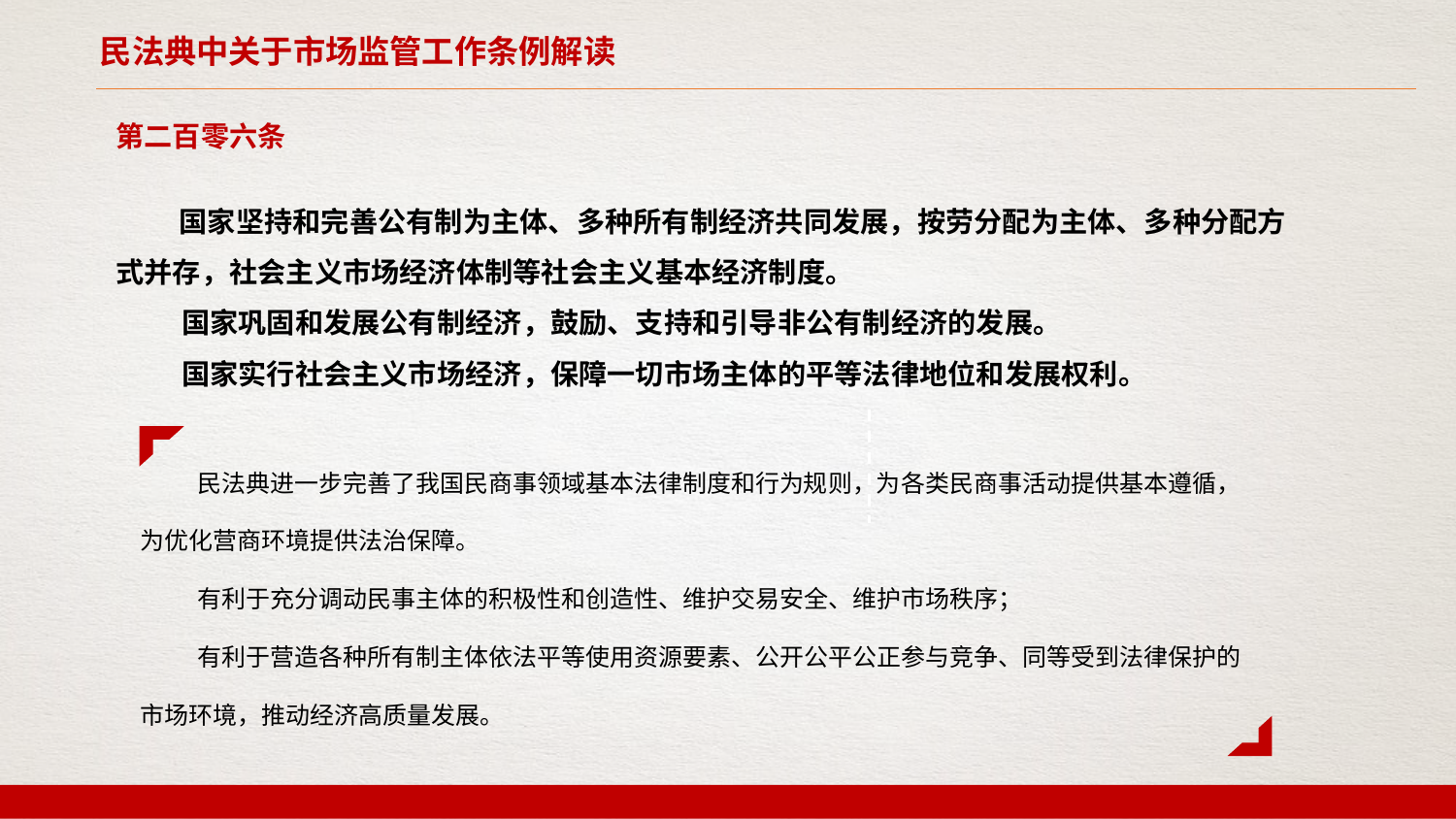

民法典中关于市场监管工作条例解读
第二百零六条

         国家坚持和完善公有制为主体、多种所有制经济共同发展，按劳分配为主体、多种分配方式并存，社会主义市场经济体制等社会主义基本经济制度。
         国家巩固和发展公有制经济，鼓励、支持和引导非公有制经济的发展。
         国家实行社会主义市场经济，保障一切市场主体的平等法律地位和发展权利。

民法典进一步完善了我国民商事领域基本法律制度和行为规则，为各类民商事活动提供基本遵循，为优化营商环境提供法治保障。
有利于充分调动民事主体的积极性和创造性、维护交易安全、维护市场秩序；
有利于营造各种所有制主体依法平等使用资源要素、公开公平公正参与竞争、同等受到法律保护的市场环境，推动经济高质量发展。